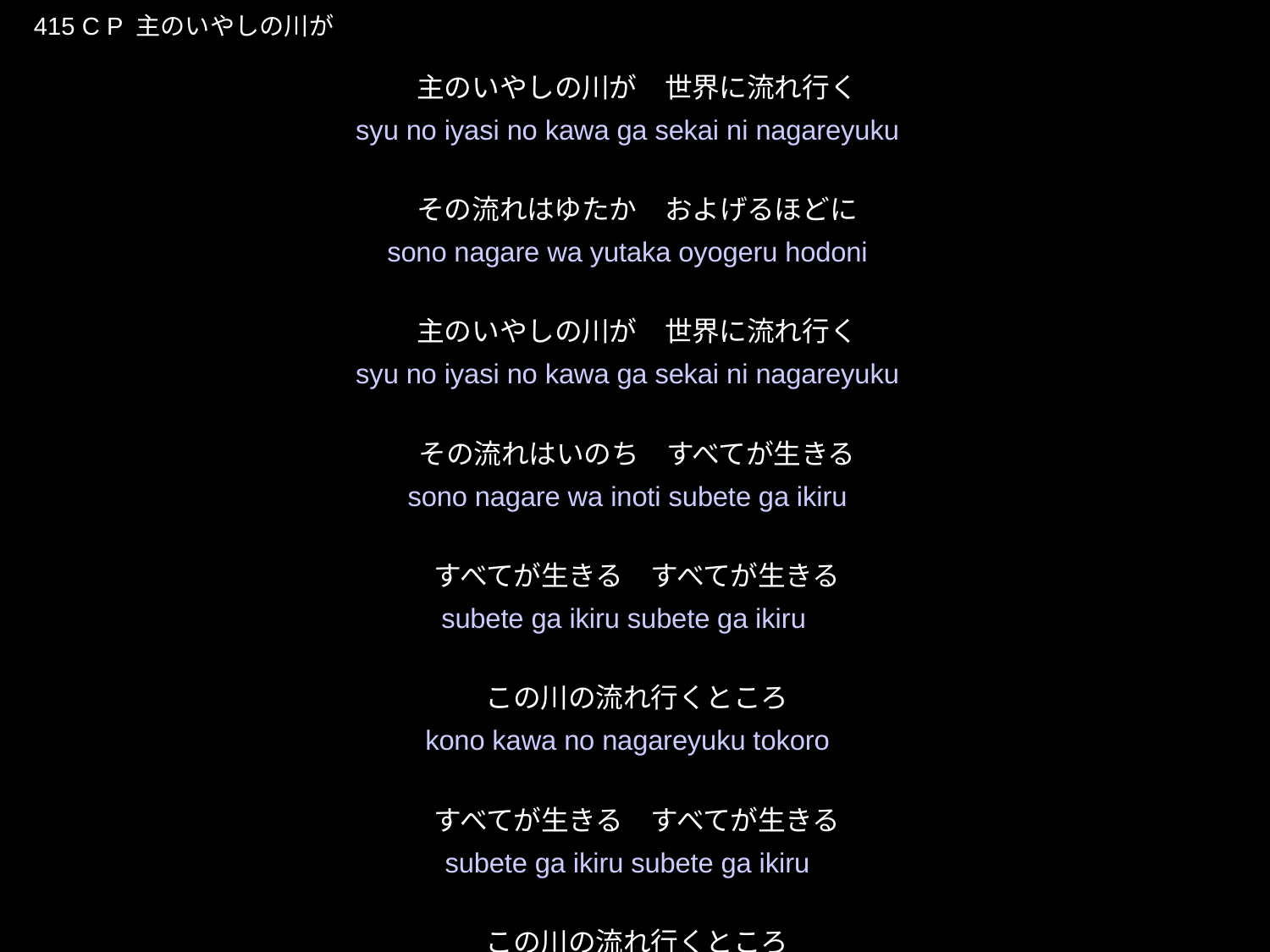

しゅのいやしのかわが
★P
415 C P 主のいやしの川が
主のいやしの川が　世界に流れ行く
その流れはゆたか　およげるほどに
主のいやしの川が　世界に流れ行く
その流れはいのち　すべてが生きる
すべてが生きる　すべてが生きる
この川の流れ行くところ
すべてが生きる　すべてが生きる
この川の流れ行くところ
★３
syu no iyasi no kawa ga sekai ni nagareyuku
sono nagare wa yutaka oyogeru hodoni
syu no iyasi no kawa ga sekai ni nagareyuku
sono nagare wa inoti subete ga ikiru
subete ga ikiru subete ga ikiru
kono kawa no nagareyuku tokoro
subete ga ikiru subete ga ikiru
kono kawa no nagareyuku tokoro